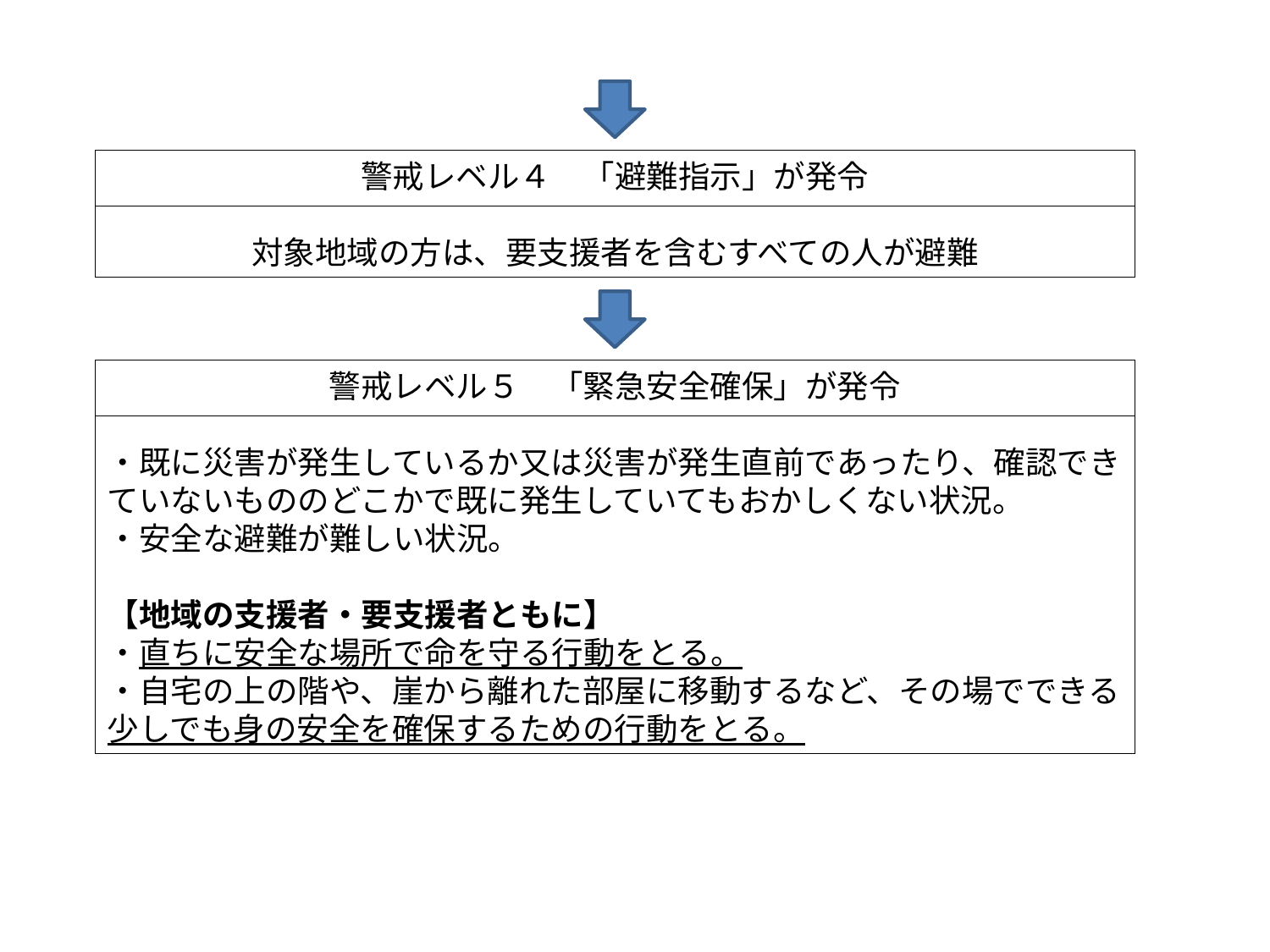

警戒レベル４　「避難指示」が発令

対象地域の方は、要支援者を含むすべての人が避難

警戒レベル５　「緊急安全確保」が発令

・既に災害が発生しているか又は災害が発生直前であったり、確認できていないもののどこかで既に発生していてもおかしくない状況。
・安全な避難が難しい状況。

【地域の支援者・要支援者ともに】
・直ちに安全な場所で命を守る行動をとる。
・自宅の上の階や、崖から離れた部屋に移動するなど、その場でできる少しでも身の安全を確保するための行動をとる。